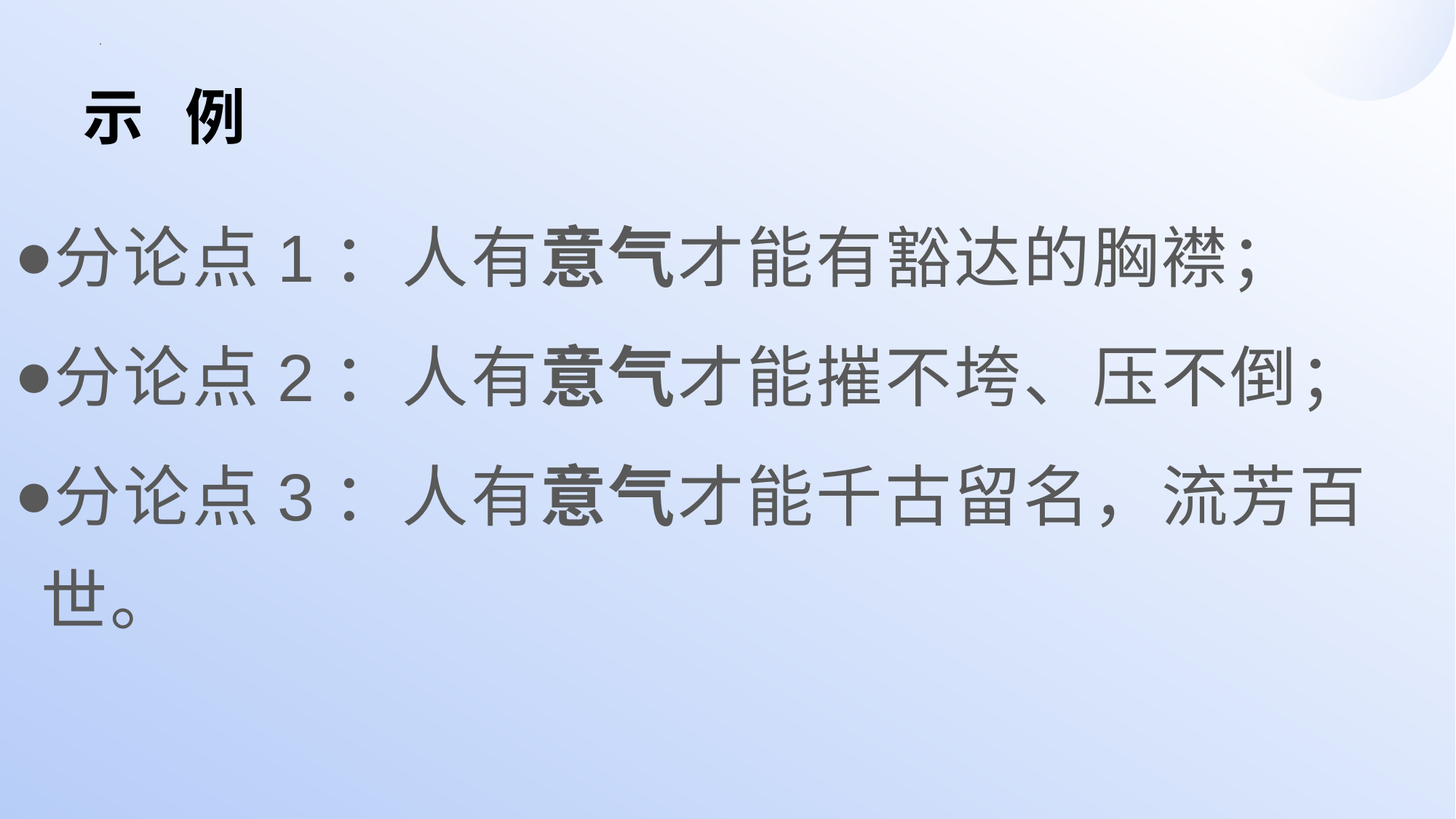

示  例
分论点1：人有意气才能有豁达的胸襟；
分论点2：人有意气才能摧不垮、压不倒；
分论点3：人有意气才能千古留名，流芳百世。